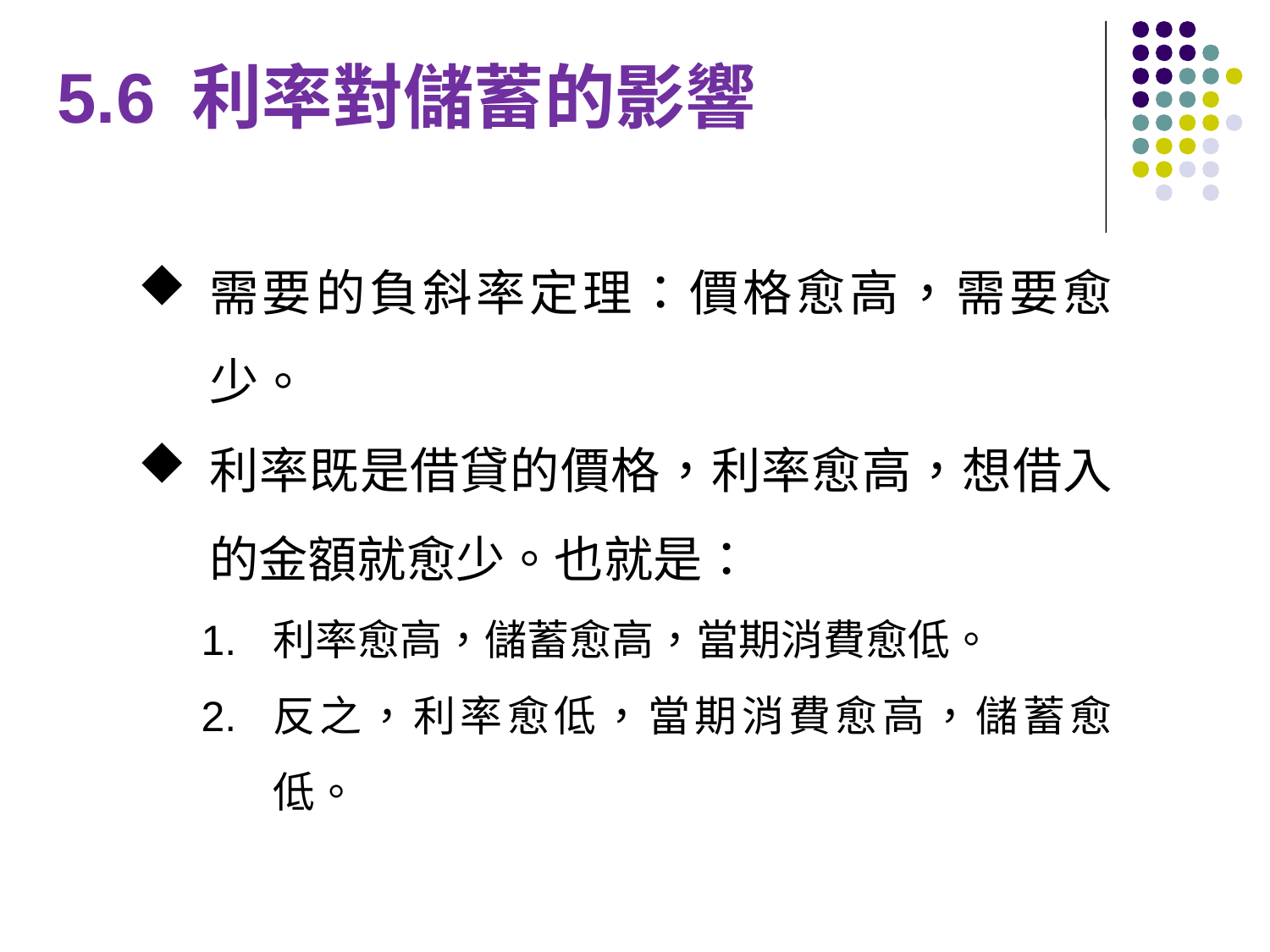

5.6 利率對儲蓄的影響

需要的負斜率定理：價格愈高，需要愈少。
利率既是借貸的價格，利率愈高，想借入的金額就愈少。也就是：
利率愈高，儲蓄愈高，當期消費愈低。
反之，利率愈低，當期消費愈高，儲蓄愈低。